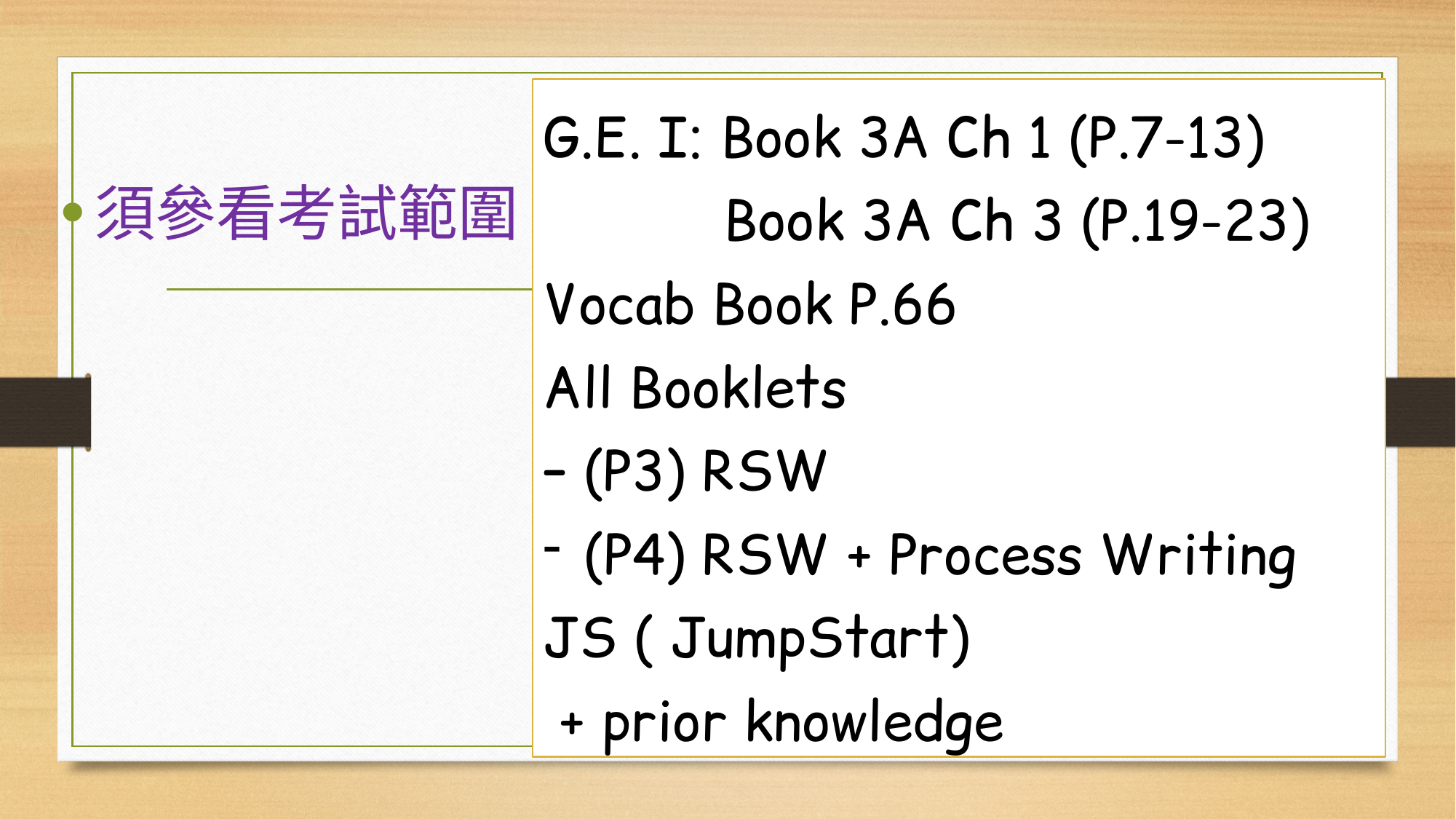

G.E. I: Book 3A Ch 1 (P.7-13)
           Book 3A Ch 3 (P.19-23)
Vocab Book P.66
All Booklets
– (P3) RSW
(P4) RSW + Process Writing
JS ( JumpStart)
 + prior knowledge
須參看考試範圍